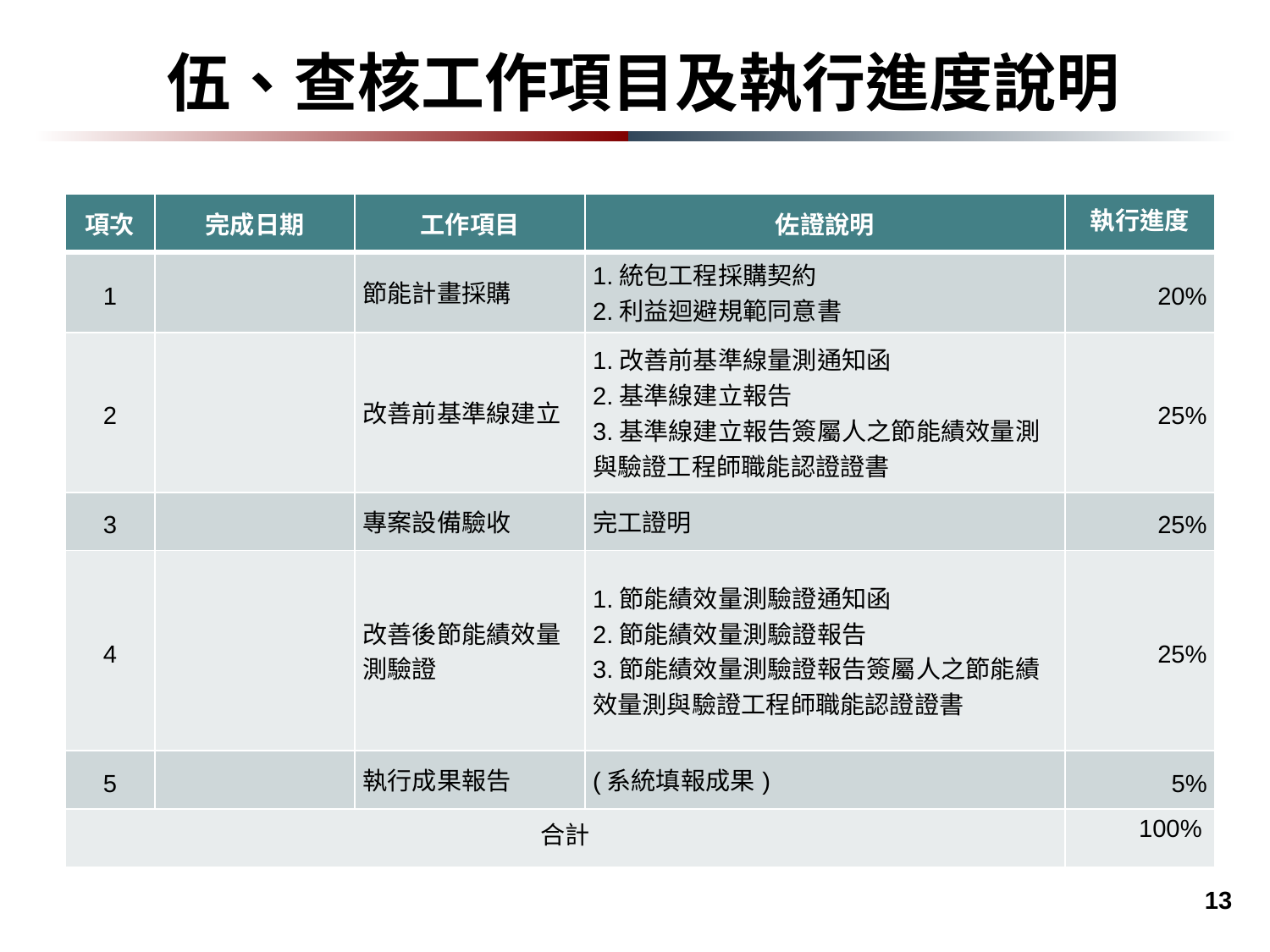

伍、查核工作項目及執行進度說明
| 項次 | 完成日期 | 工作項目 | 佐證說明 | 執行進度 |
| --- | --- | --- | --- | --- |
| 1 |  | 節能計畫採購 | 1.統包工程採購契約 2.利益迴避規範同意書 | 20% |
| 2 |  | 改善前基準線建立 | 1.改善前基準線量測通知函 2.基準線建立報告 3.基準線建立報告簽屬人之節能績效量測與驗證工程師職能認證證書 | 25% |
| 3 |  | 專案設備驗收 | 完工證明 | 25% |
| 4 |  | 改善後節能績效量測驗證 | 1.節能績效量測驗證通知函 2.節能績效量測驗證報告 3.節能績效量測驗證報告簽屬人之節能績效量測與驗證工程師職能認證證書 | 25% |
| 5 |  | 執行成果報告 | (系統填報成果) | 5% |
| 合計 |  |  |  | 100% |
 13
| 歷年政府採購標案名稱 | 參與標案時間 | 參與標案規劃 | 標案金額 |
| --- | --- | --- | --- |
|  |  |  |  |